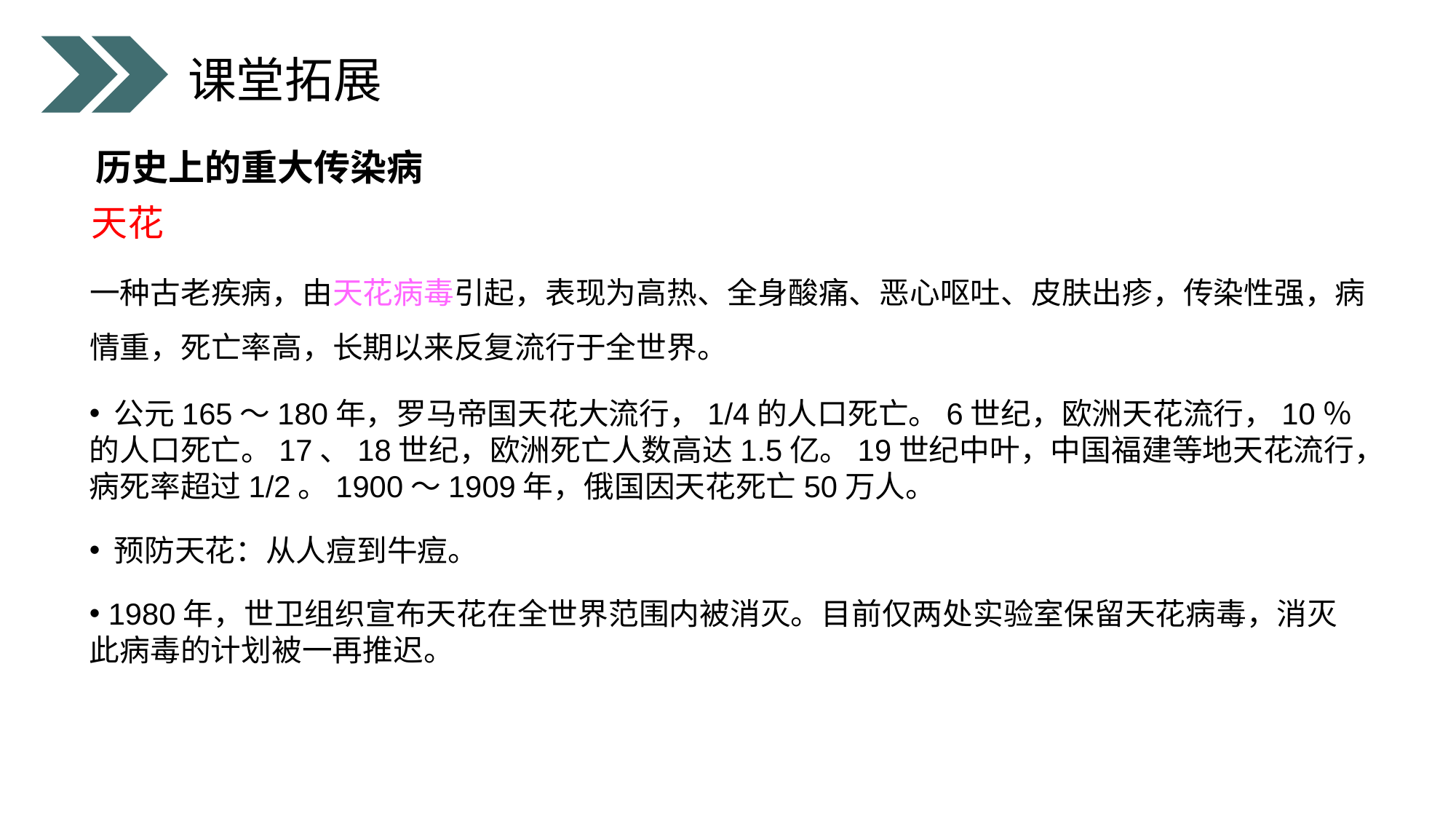

课堂拓展
历史上的重大传染病
天花
一种古老疾病，由天花病毒引起，表现为高热、全身酸痛、恶心呕吐、皮肤出疹，传染性强，病情重，死亡率高，长期以来反复流行于全世界。
 公元165～180年，罗马帝国天花大流行，1/4的人口死亡。6世纪，欧洲天花流行，10％的人口死亡。17、18世纪，欧洲死亡人数高达1.5亿。19世纪中叶，中国福建等地天花流行，病死率超过1/2。1900～1909年，俄国因天花死亡50万人。
 预防天花：从人痘到牛痘。
 1980年，世卫组织宣布天花在全世界范围内被消灭。目前仅两处实验室保留天花病毒，消灭此病毒的计划被一再推迟。